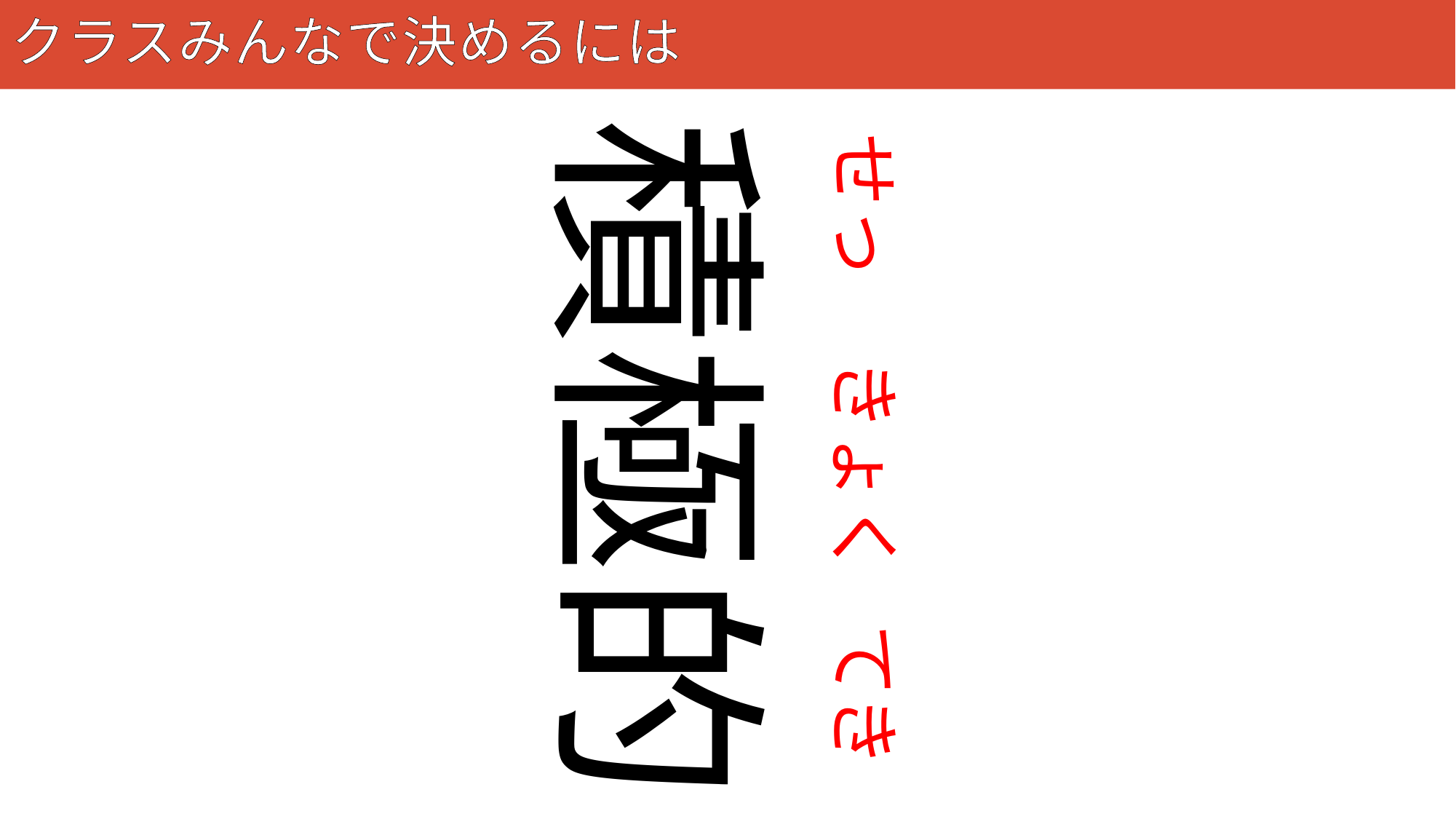

# クラスみんなで決めるには
33
積極的
せっ
きょく
てき